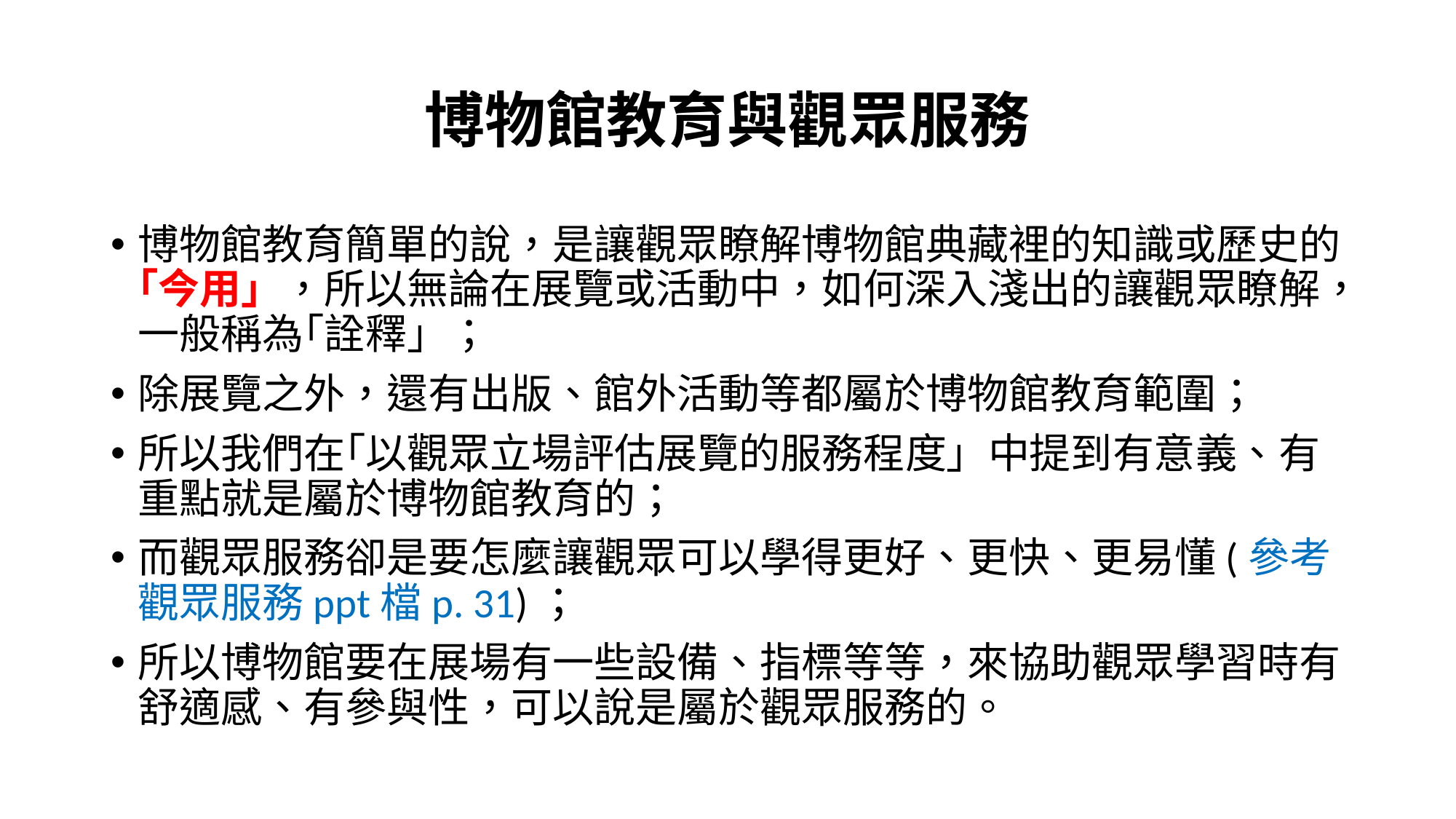

# 博物館教育與觀眾服務
博物館教育簡單的說，是讓觀眾瞭解博物館典藏裡的知識或歷史的｢今用」，所以無論在展覽或活動中，如何深入淺出的讓觀眾瞭解，一般稱為｢詮釋」；
除展覽之外，還有出版、館外活動等都屬於博物館教育範圍；
所以我們在｢以觀眾立場評估展覽的服務程度」中提到有意義、有重點就是屬於博物館教育的；
而觀眾服務卻是要怎麼讓觀眾可以學得更好、更快、更易懂(參考觀眾服務ppt檔p. 31)；
所以博物館要在展場有一些設備、指標等等，來協助觀眾學習時有舒適感、有參與性，可以說是屬於觀眾服務的。